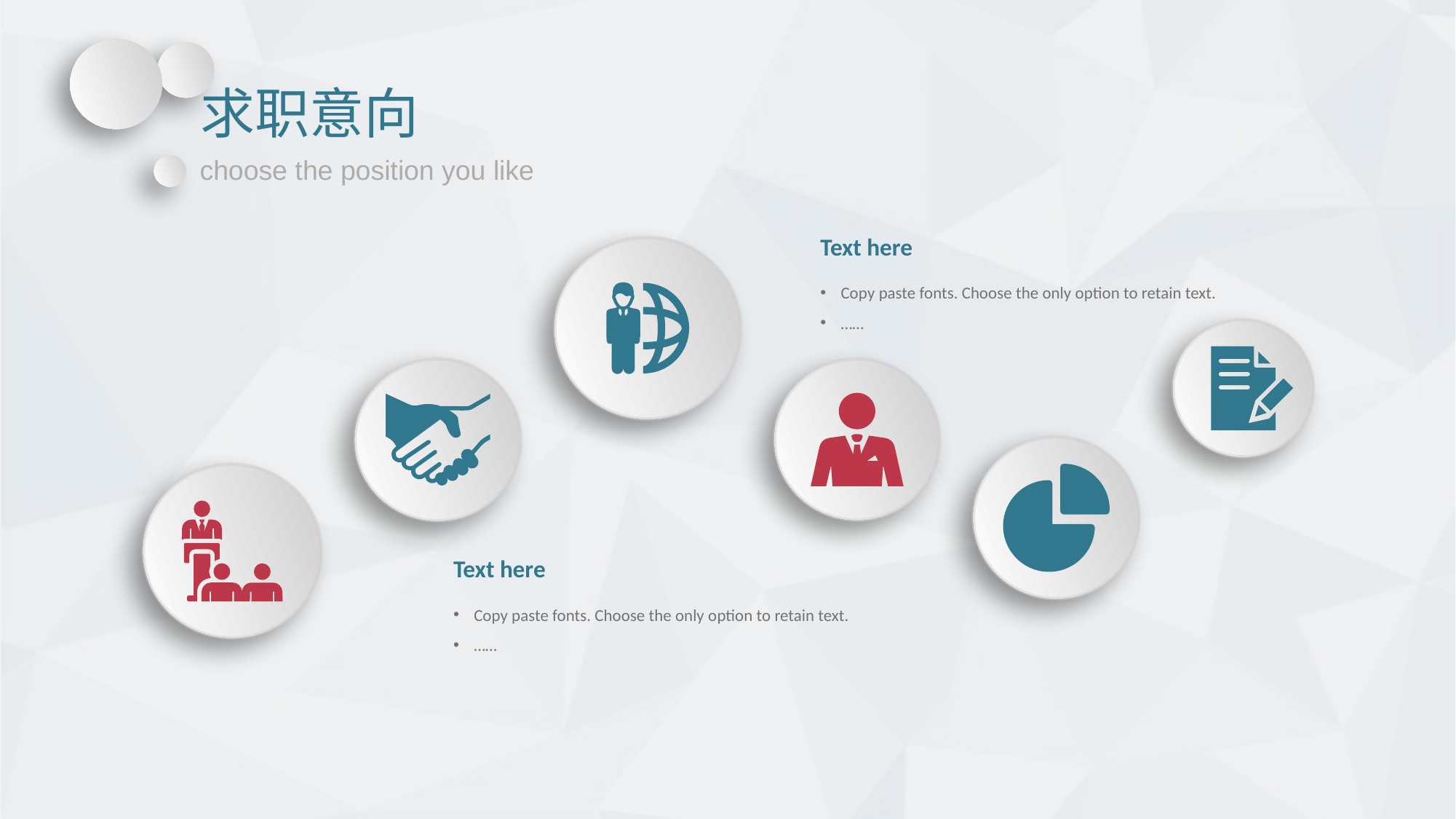

求职意向
choose the position you like

Text here
Copy paste fonts. Choose the only option to retain text.
……

Text here
Copy paste fonts. Choose the only option to retain text.
……